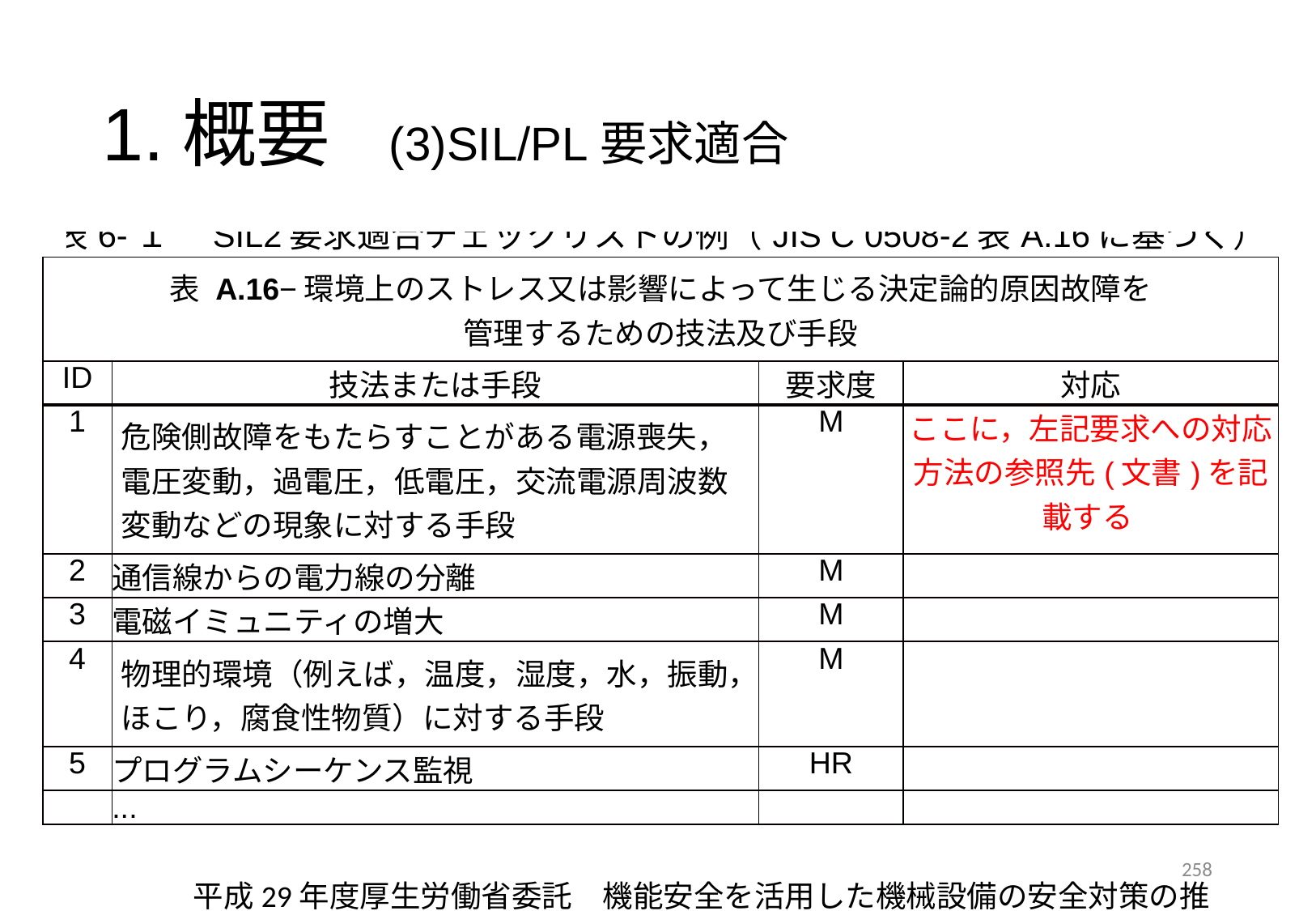

# 1.概要　(3)SIL/PL要求適合
| 表6-１　SIL2要求適合チェックリストの例（JIS C 0508-2表A.16に基づく） |  |  |  |
| --- | --- | --- | --- |
| 表 A.16−環境上のストレス又は影響によって生じる決定論的原因故障を 管理するための技法及び手段 |  |  |  |
| ID | 技法または手段 | 要求度 | 対応 |
| 1 | 危険側故障をもたらすことがある電源喪失，電圧変動，過電圧，低電圧，交流電源周波数変動などの現象に対する手段 | M | ここに，左記要求への対応方法の参照先(文書)を記載する |
| 2 | 通信線からの電力線の分離 | M |  |
| 3 | 電磁イミュニティの増大 | M |  |
| 4 | 物理的環境（例えば，温度，湿度，水，振動，ほこり，腐食性物質）に対する手段 | M |  |
| 5 | プログラムシーケンス監視 | HR |  |
|  | ... |  |  |
258
平成29年度厚生労働省委託　機能安全を活用した機械設備の安全対策の推進事業　機能安全活用テキスト